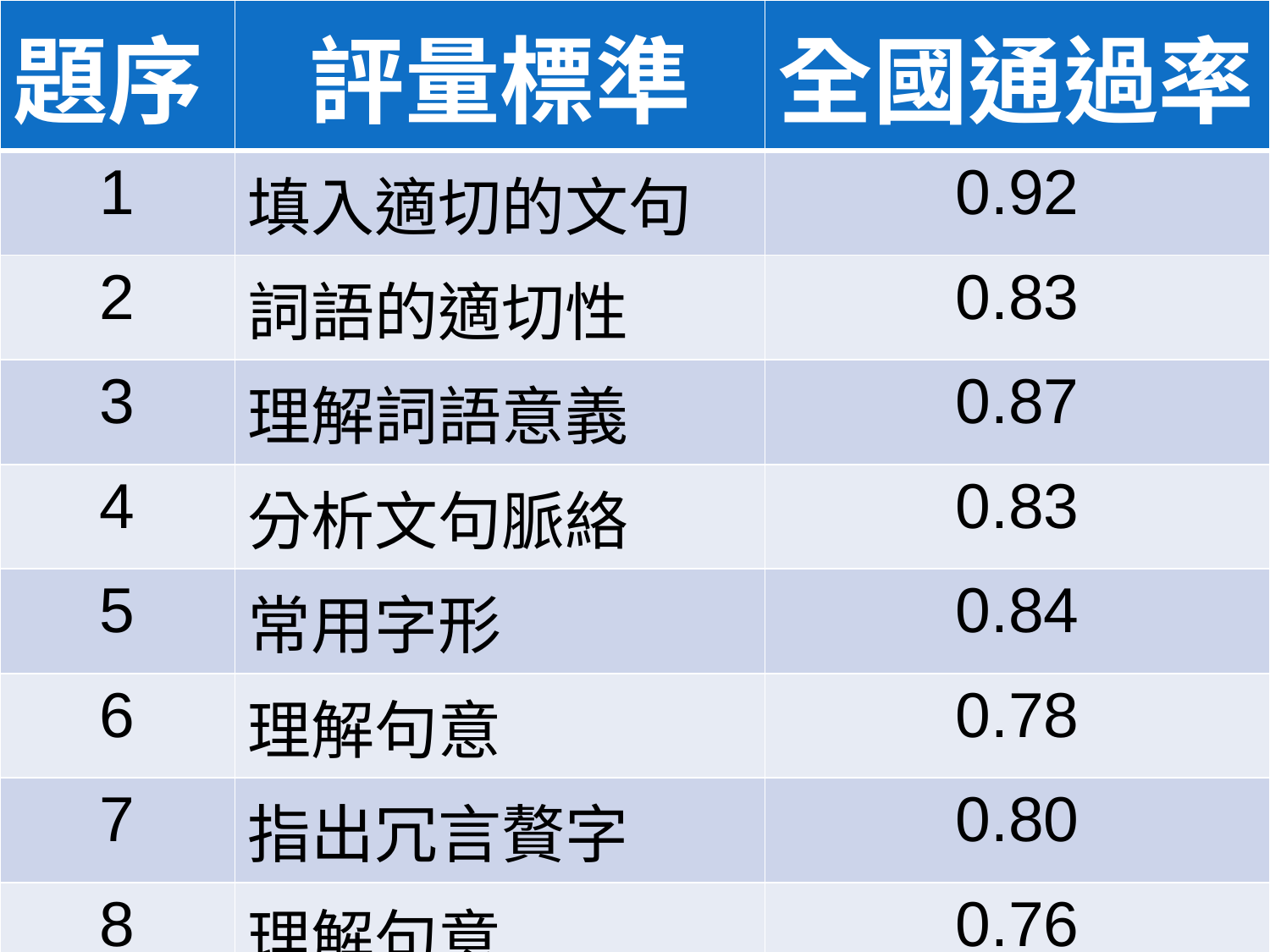

| 題序 | 評量標準 | 全國通過率 |
| --- | --- | --- |
| 1 | 填入適切的文句 | 0.92 |
| 2 | 詞語的適切性 | 0.83 |
| 3 | 理解詞語意義 | 0.87 |
| 4 | 分析文句脈絡 | 0.83 |
| 5 | 常用字形 | 0.84 |
| 6 | 理解句意 | 0.78 |
| 7 | 指出冗言贅字 | 0.80 |
| 8 | 理解句意 | 0.76 |
#